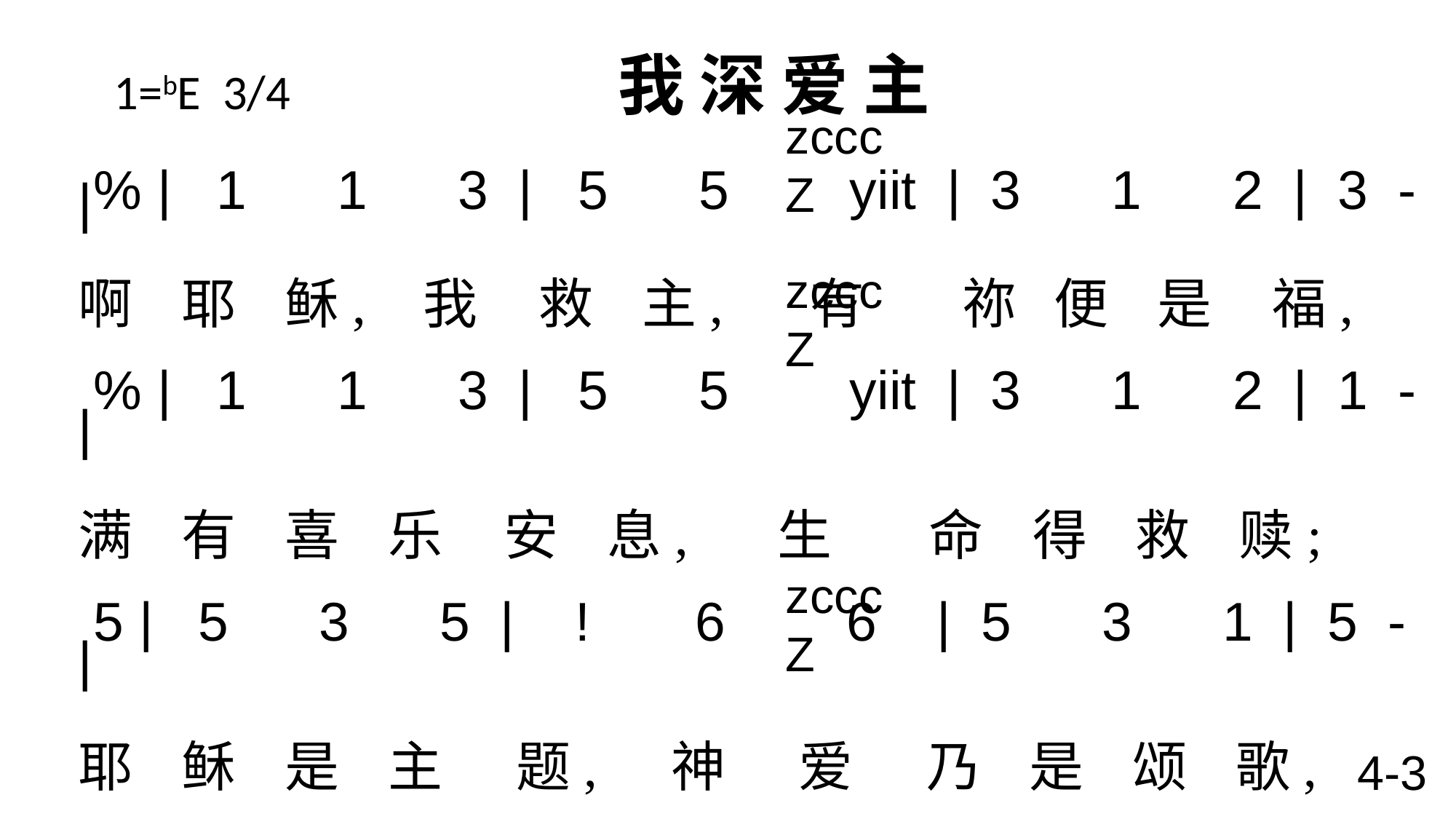

# 1=bE  3/4                     我 深 爱 主
zcccZ
 % |   1      1      3  |   5      5        yiit  |  3      1      2  |  3  - |
啊    耶    稣,   我     救    主,     有        祢   便    是     福,
 % |   1      1      3  |   5      5        yiit  |  3      1      2  |  1  - |
满    有    喜    乐     安    息,     生        命    得    救    赎;
 5 |   5      3      5  |    !       6        6    |  5      3      1  |  5  - |
耶    稣    是    主      题,    神      爱      乃    是    颂    歌,
 % |   1      1      3  |   5      5        yiit  |  3      1      2  |  1  - \
主    恩    常    激     励    使      我        口    唱    心    和。
zcccZ
zcccZ
4-3